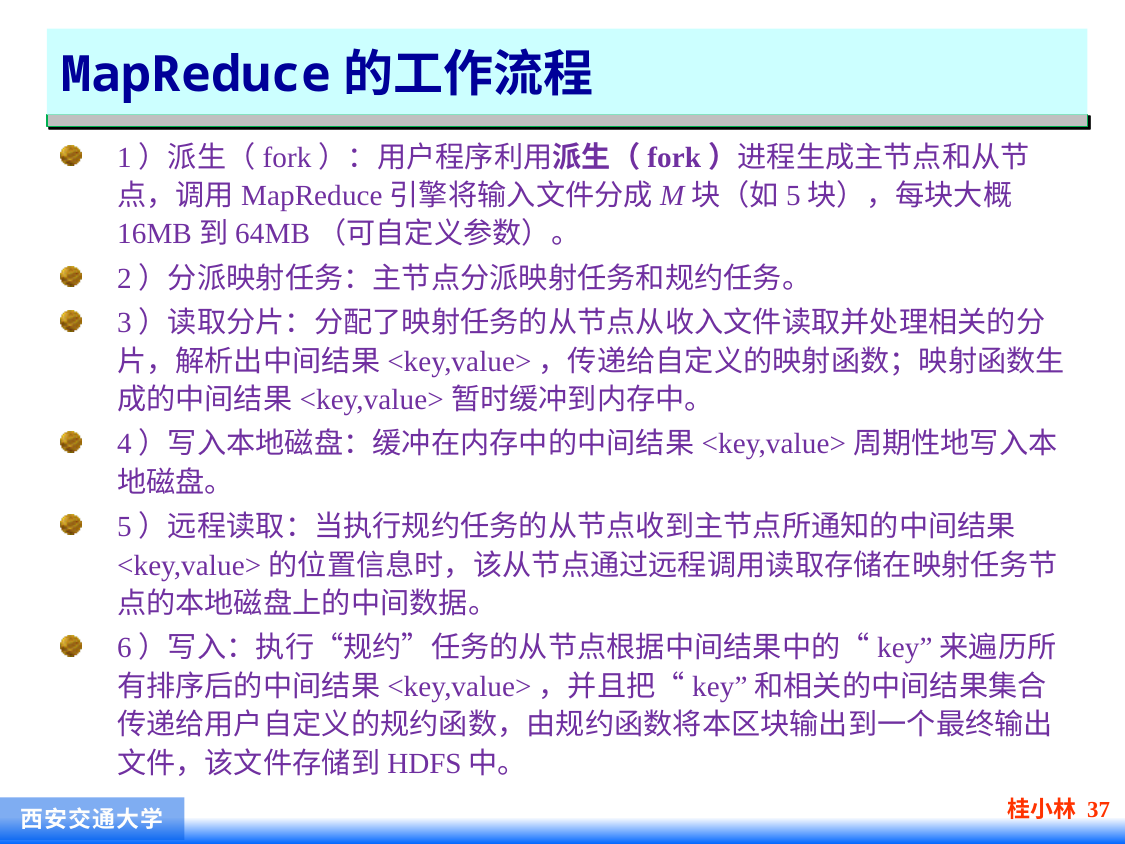

# MapReduce的工作流程
1）派生（fork）：用户程序利用派生（fork）进程生成主节点和从节点，调用MapReduce引擎将输入文件分成M块（如5块），每块大概16MB到64MB（可自定义参数）。
2）分派映射任务：主节点分派映射任务和规约任务。
3）读取分片：分配了映射任务的从节点从收入文件读取并处理相关的分片，解析出中间结果<key,value>，传递给自定义的映射函数；映射函数生成的中间结果<key,value>暂时缓冲到内存中。
4）写入本地磁盘：缓冲在内存中的中间结果<key,value>周期性地写入本地磁盘。
5）远程读取：当执行规约任务的从节点收到主节点所通知的中间结果<key,value>的位置信息时，该从节点通过远程调用读取存储在映射任务节点的本地磁盘上的中间数据。
6）写入：执行“规约”任务的从节点根据中间结果中的“key”来遍历所有排序后的中间结果<key,value>，并且把“key”和相关的中间结果集合传递给用户自定义的规约函数，由规约函数将本区块输出到一个最终输出文件，该文件存储到HDFS中。

桂小林 37